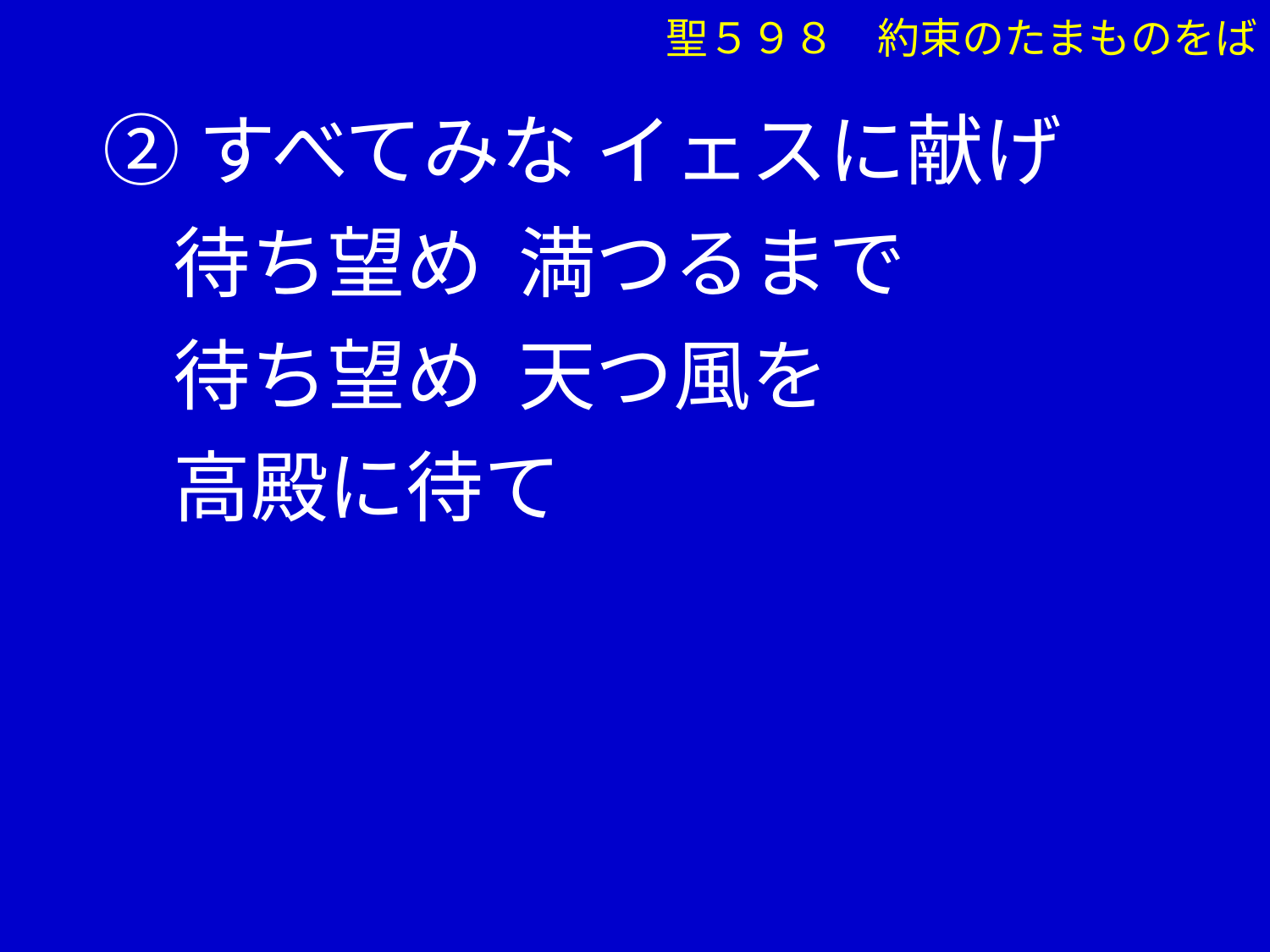

②すべてみな イェスに献げ
   待ち望め  満つるまで
   待ち望め  天つ風を
   高殿に待て
聖５９８　約束のたまものをば